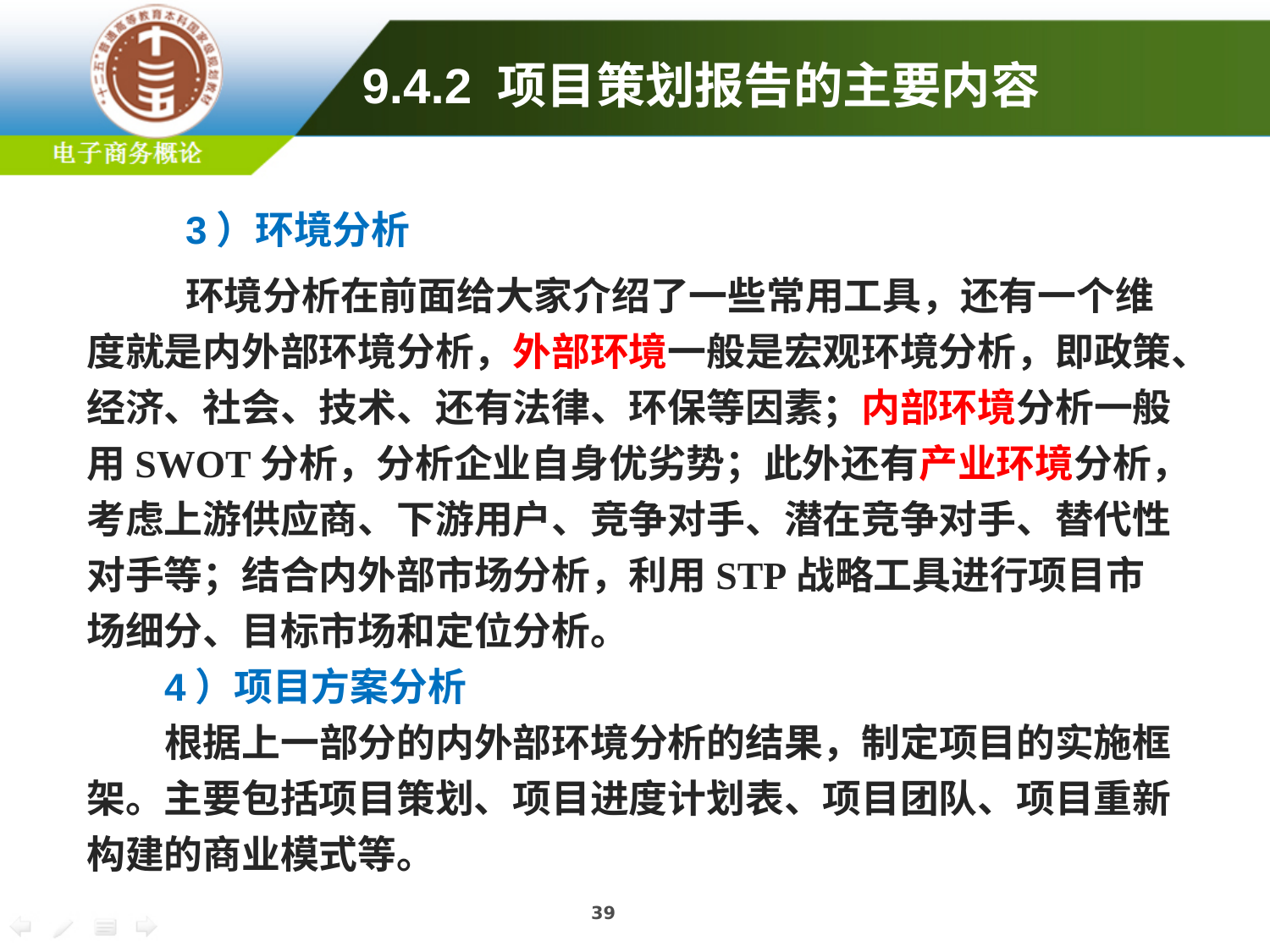

9.4.2 项目策划报告的主要内容
3）环境分析
环境分析在前面给大家介绍了一些常用工具，还有一个维度就是内外部环境分析，外部环境一般是宏观环境分析，即政策、经济、社会、技术、还有法律、环保等因素；内部环境分析一般用SWOT分析，分析企业自身优劣势；此外还有产业环境分析，考虑上游供应商、下游用户、竞争对手、潜在竞争对手、替代性对手等；结合内外部市场分析，利用STP战略工具进行项目市场细分、目标市场和定位分析。
4）项目方案分析
根据上一部分的内外部环境分析的结果，制定项目的实施框架。主要包括项目策划、项目进度计划表、项目团队、项目重新构建的商业模式等。

39